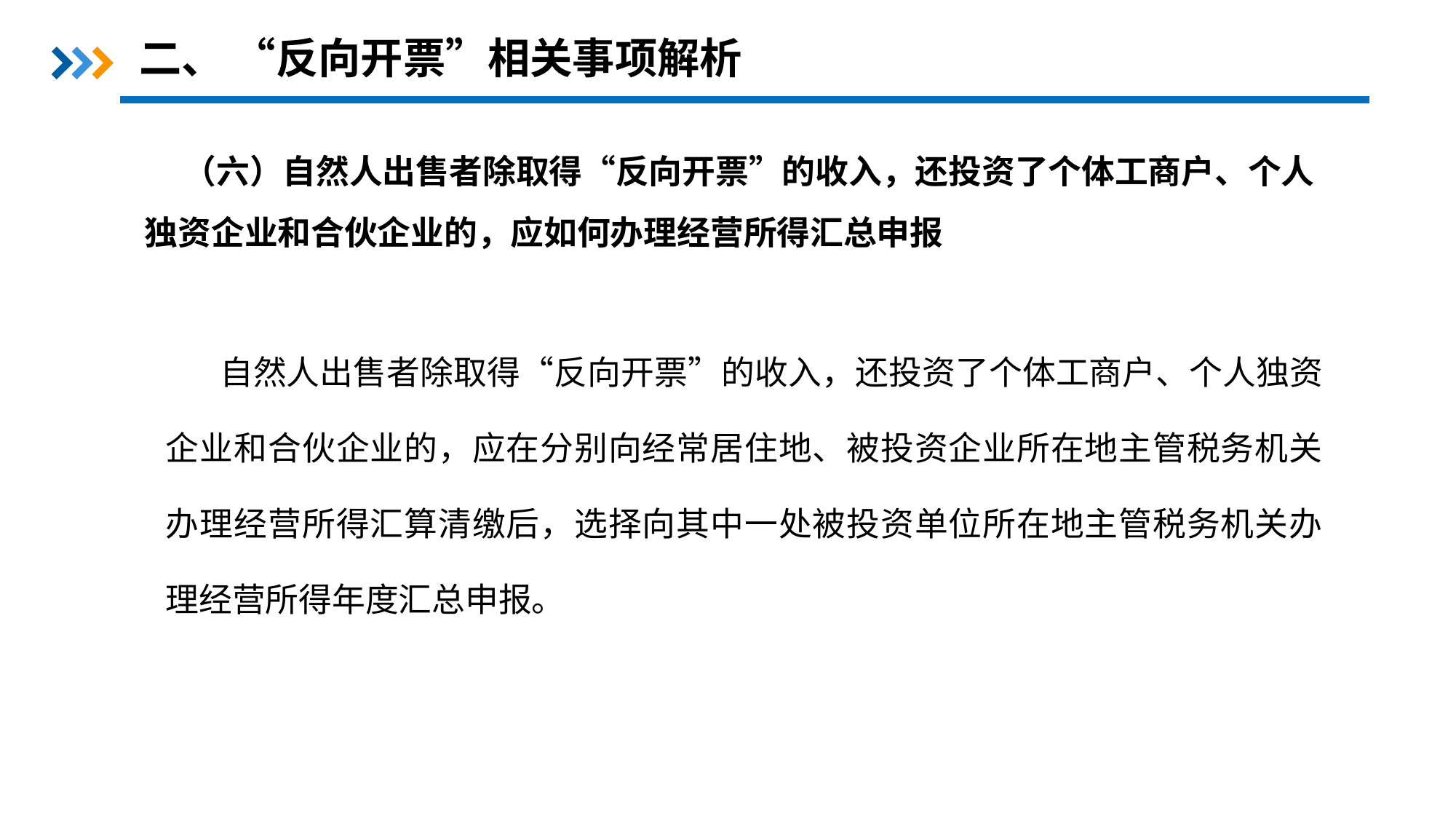

二、 “反向开票”相关事项解析

    （六）自然人出售者除取得“反向开票”的收入，还投资了个体工商户、个人独资企业和合伙企业的，应如何办理经营所得汇总申报

      自然人出售者除取得“反向开票”的收入，还投资了个体工商户、个人独资企业和合伙企业的，应在分别向经常居住地、被投资企业所在地主管税务机关办理经营所得汇算清缴后，选择向其中一处被投资单位所在地主管税务机关办理经营所得年度汇总申报。